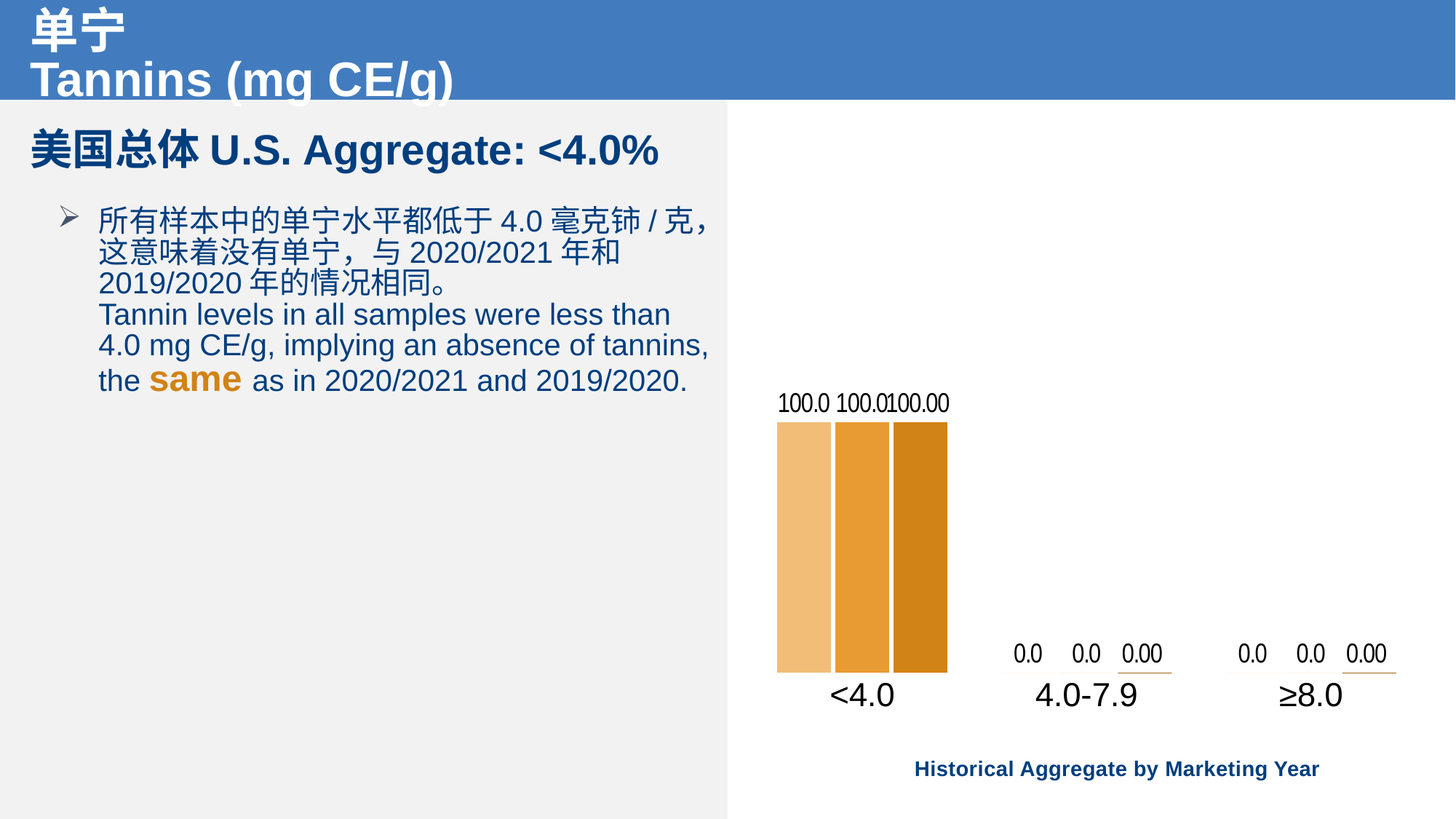

# 单宁 Tannins (mg CE/g)

### Chart

| Category | MY19/20 | MY20/21 | MY21/22 |
|---|---|---|---|
| <4.0 | 100.0 | 100.0 | 100.0 |
| 4.0-7.9 | 0.0 | 0.0 | 0.0 |
| ≥8.0 | 0.0 | 0.0 | 0.0 |
美国总体U.S. Aggregate: <4.0%

所有样本中的单宁水平都低于4.0毫克铈/克，这意味着没有单宁，与2020/2021年和2019/2020年的情况相同。
Tannin levels in all samples were less than 4.0 mg CE/g, implying an absence of tannins, the same as in 2020/2021 and 2019/2020.